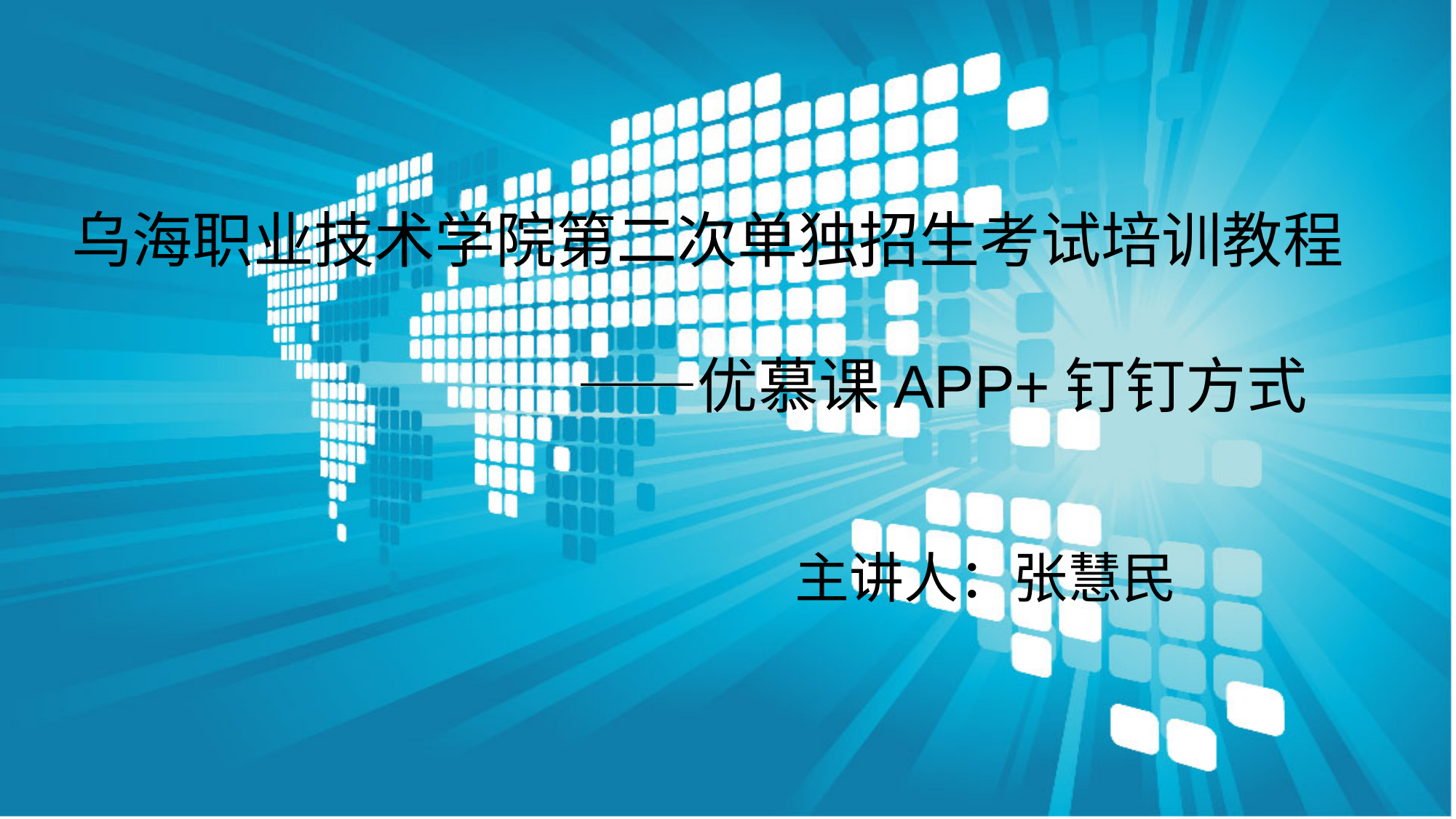

# 乌海职业技术学院第二次单独招生考试培训教程 ——优慕课APP+钉钉方式
                                                                                       主讲人：张慧民